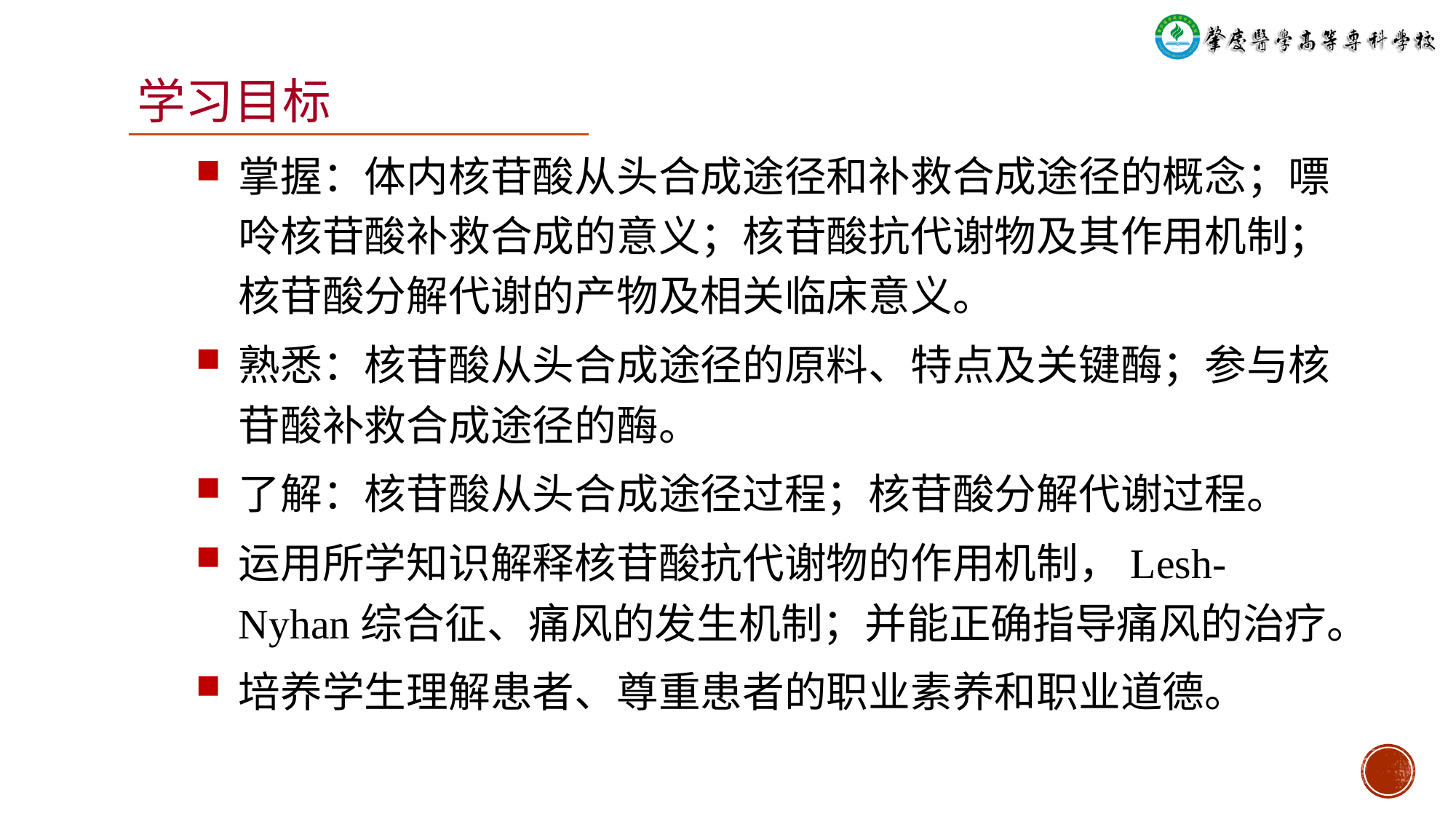

# 学习目标
掌握：体内核苷酸从头合成途径和补救合成途径的概念；嘌呤核苷酸补救合成的意义；核苷酸抗代谢物及其作用机制；核苷酸分解代谢的产物及相关临床意义。
熟悉：核苷酸从头合成途径的原料、特点及关键酶；参与核苷酸补救合成途径的酶。
了解：核苷酸从头合成途径过程；核苷酸分解代谢过程。
运用所学知识解释核苷酸抗代谢物的作用机制，Lesh-Nyhan综合征、痛风的发生机制；并能正确指导痛风的治疗。
培养学生理解患者、尊重患者的职业素养和职业道德。